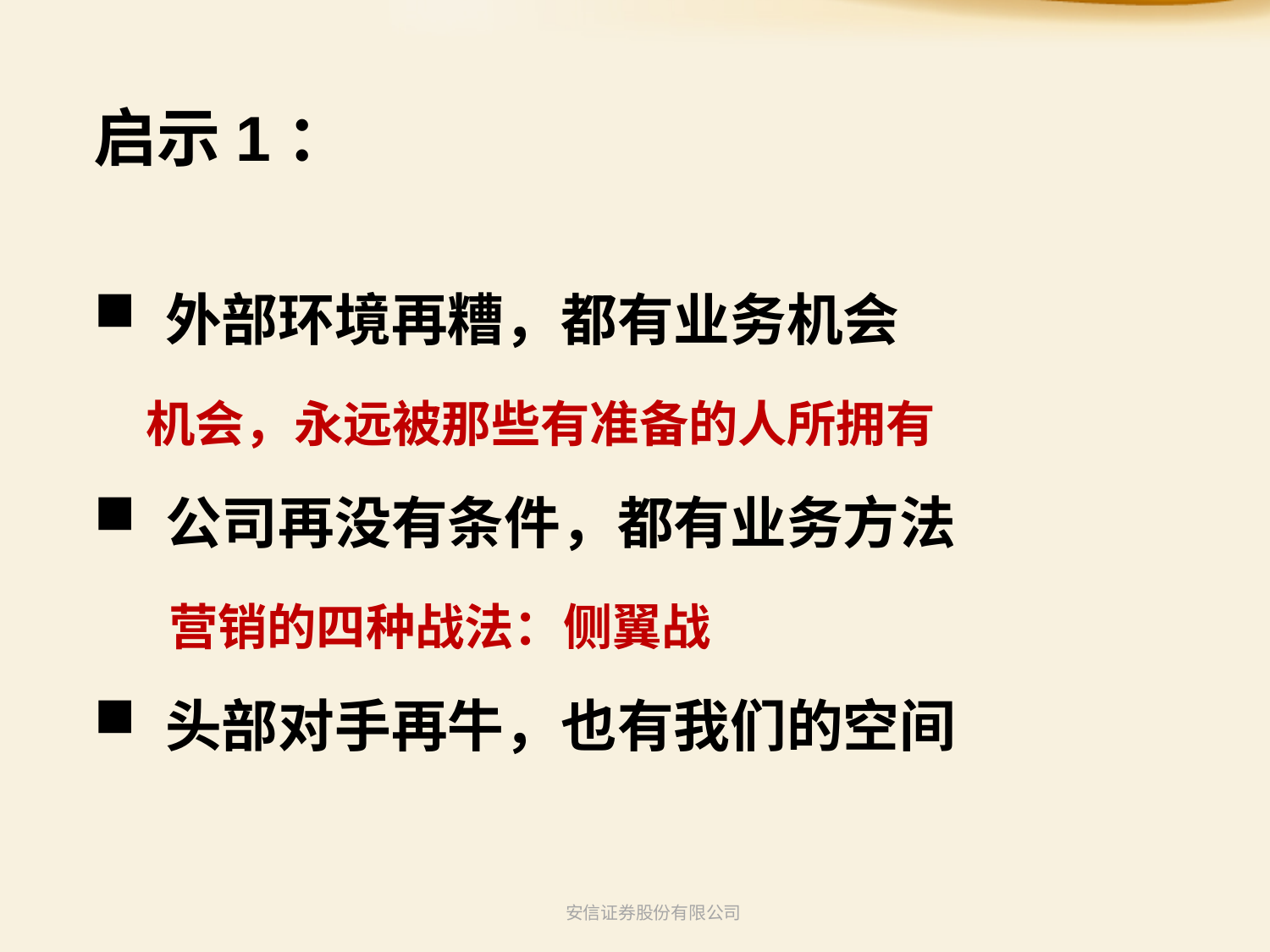

启示1：

外部环境再糟，都有业务机会
   机会，永远被那些有准备的人所拥有
公司再没有条件，都有业务方法
     营销的四种战法：侧翼战
头部对手再牛，也有我们的空间